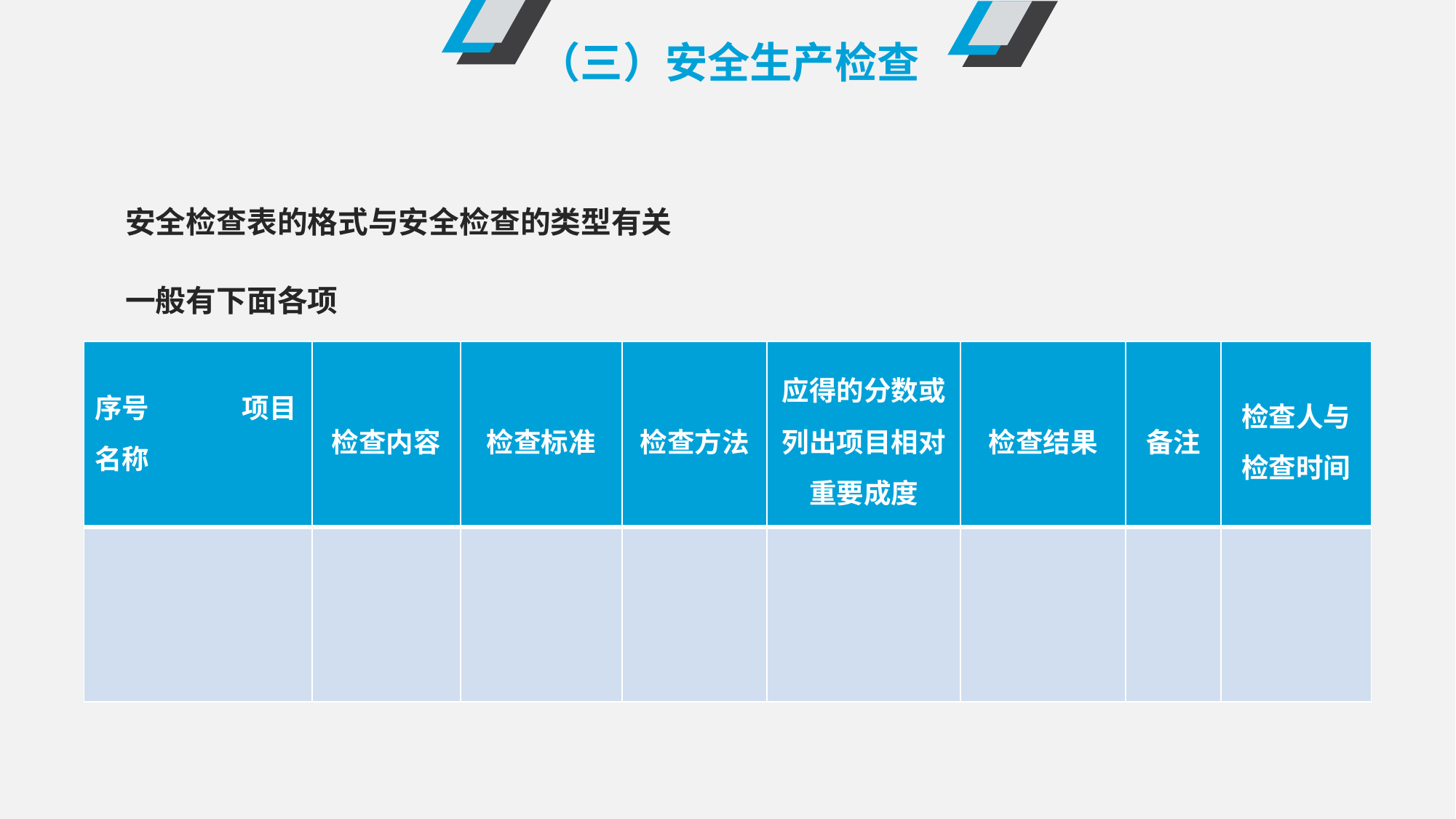

（三）安全生产检查
安全检查表的格式与安全检查的类型有关
一般有下面各项
| 序号 项目名称 | 检查内容 | 检查标准 | 检查方法 | 应得的分数或列出项目相对重要成度 | 检查结果 | 备注 | 检查人与检查时间 |
| --- | --- | --- | --- | --- | --- | --- | --- |
|  |  |  |  |  |  |  |  |